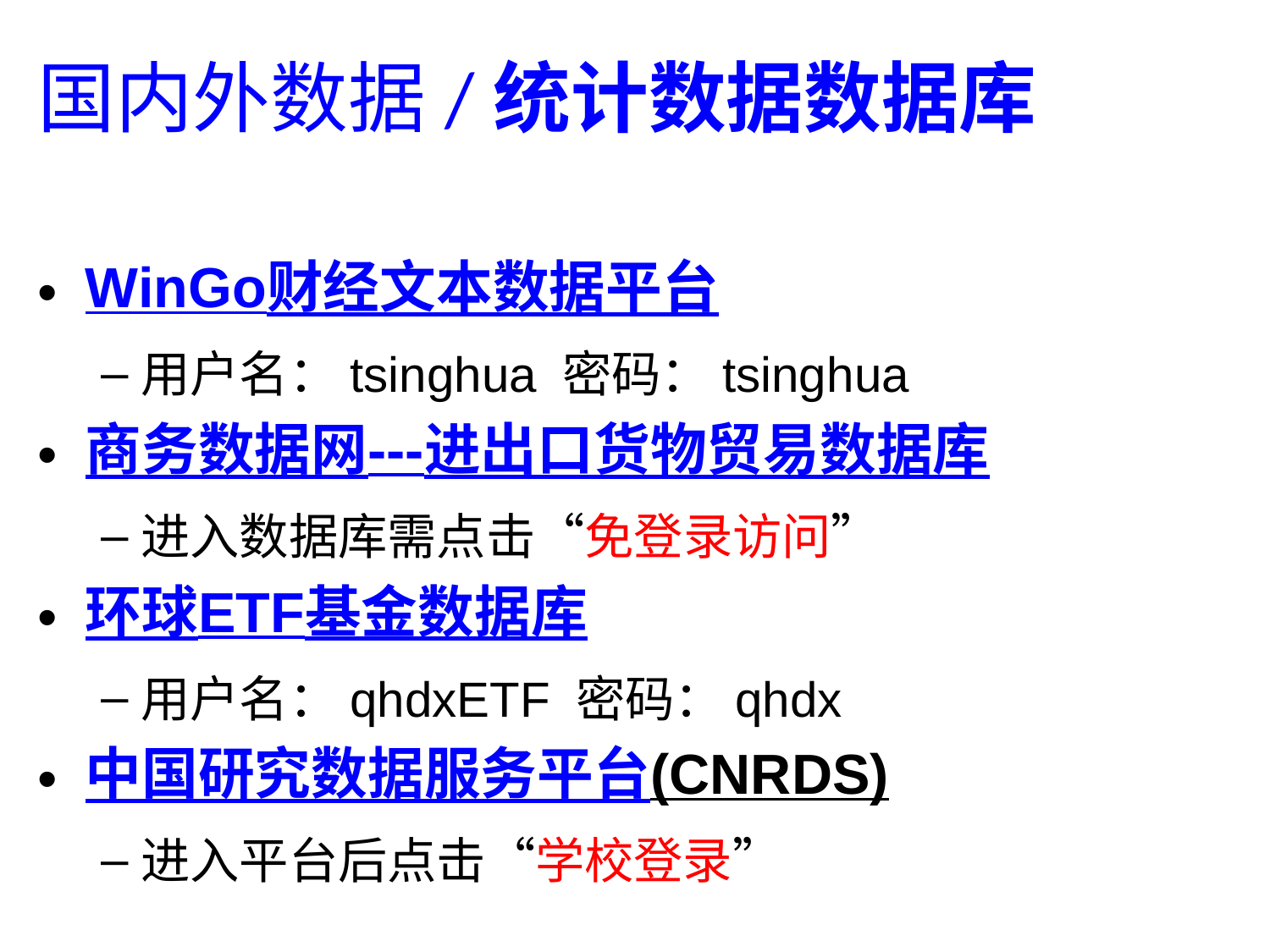

# 国内外数据/统计数据数据库

WinGo财经文本数据平台
用户名：tsinghua 密码：tsinghua
商务数据网---进出口货物贸易数据库
进入数据库需点击“免登录访问”
环球ETF基金数据库
用户名：qhdxETF 密码：qhdx
中国研究数据服务平台(CNRDS)
进入平台后点击“学校登录”